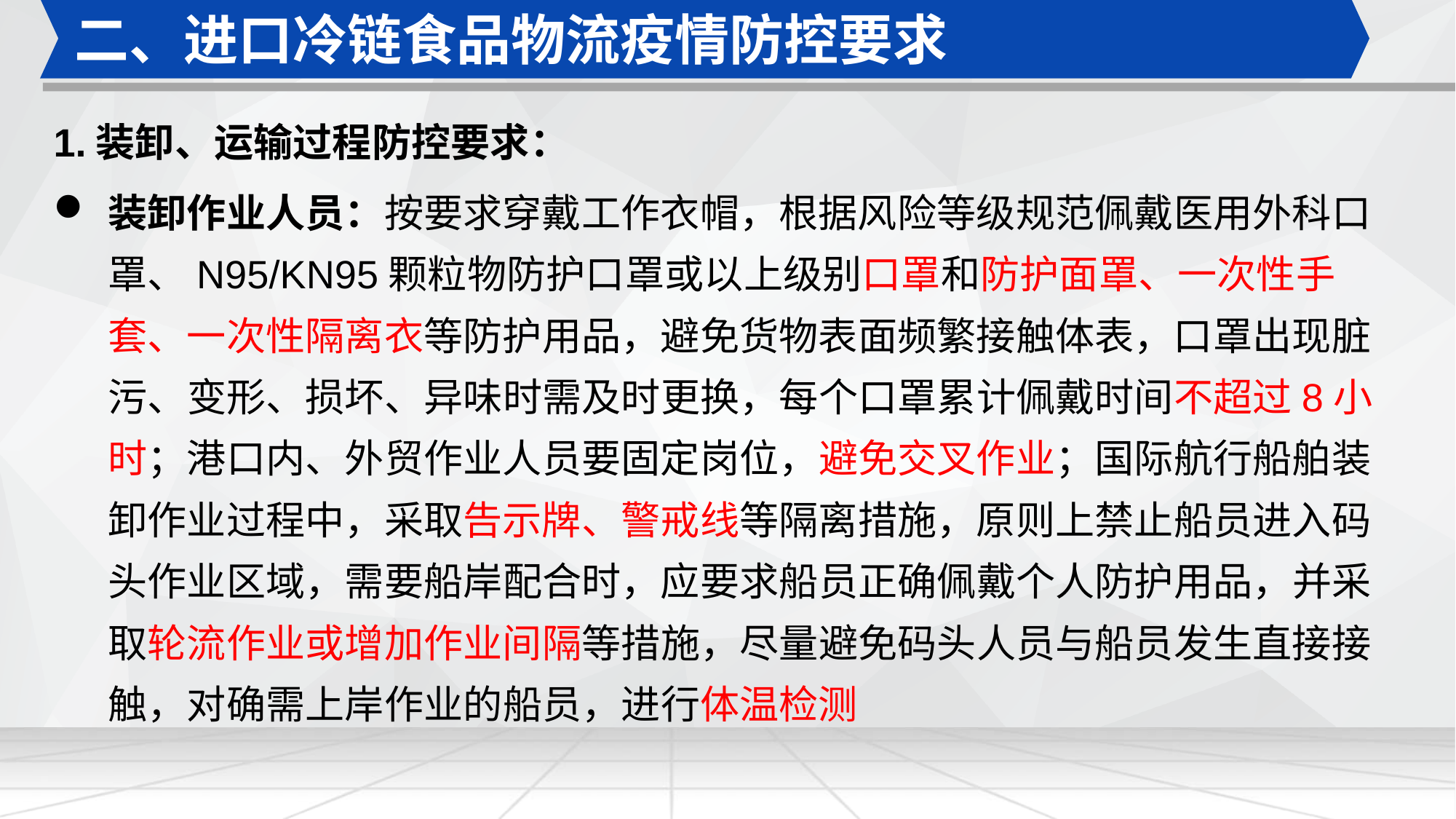

二、进口冷链食品物流疫情防控要求

1.装卸、运输过程防控要求：
装卸作业人员：按要求穿戴工作衣帽，根据风险等级规范佩戴医用外科口罩、N95/KN95颗粒物防护口罩或以上级别口罩和防护面罩、一次性手套、一次性隔离衣等防护用品，避免货物表面频繁接触体表，口罩出现脏污、变形、损坏、异味时需及时更换，每个口罩累计佩戴时间不超过8小时；港口内、外贸作业人员要固定岗位，避免交叉作业；国际航行船舶装卸作业过程中，采取告示牌、警戒线等隔离措施，原则上禁止船员进入码头作业区域，需要船岸配合时，应要求船员正确佩戴个人防护用品，并采取轮流作业或增加作业间隔等措施，尽量避免码头人员与船员发生直接接触，对确需上岸作业的船员，进行体温检测